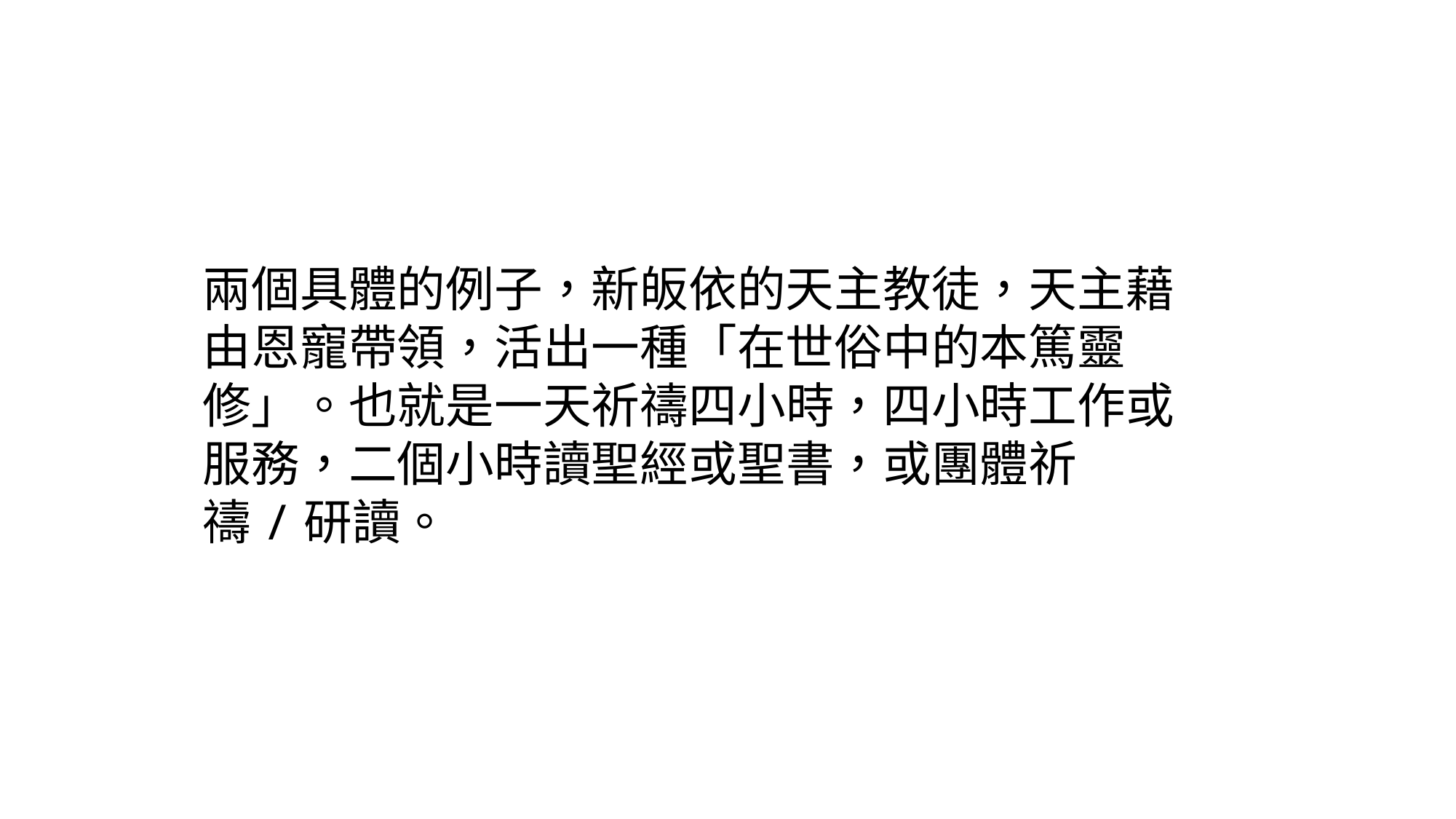

兩個具體的例子，新皈依的天主教徒，天主藉由恩寵帶領，活出一種「在世俗中的本篤靈修」。也就是一天祈禱四小時，四小時工作或服務，二個小時讀聖經或聖書，或團體祈禱/研讀。